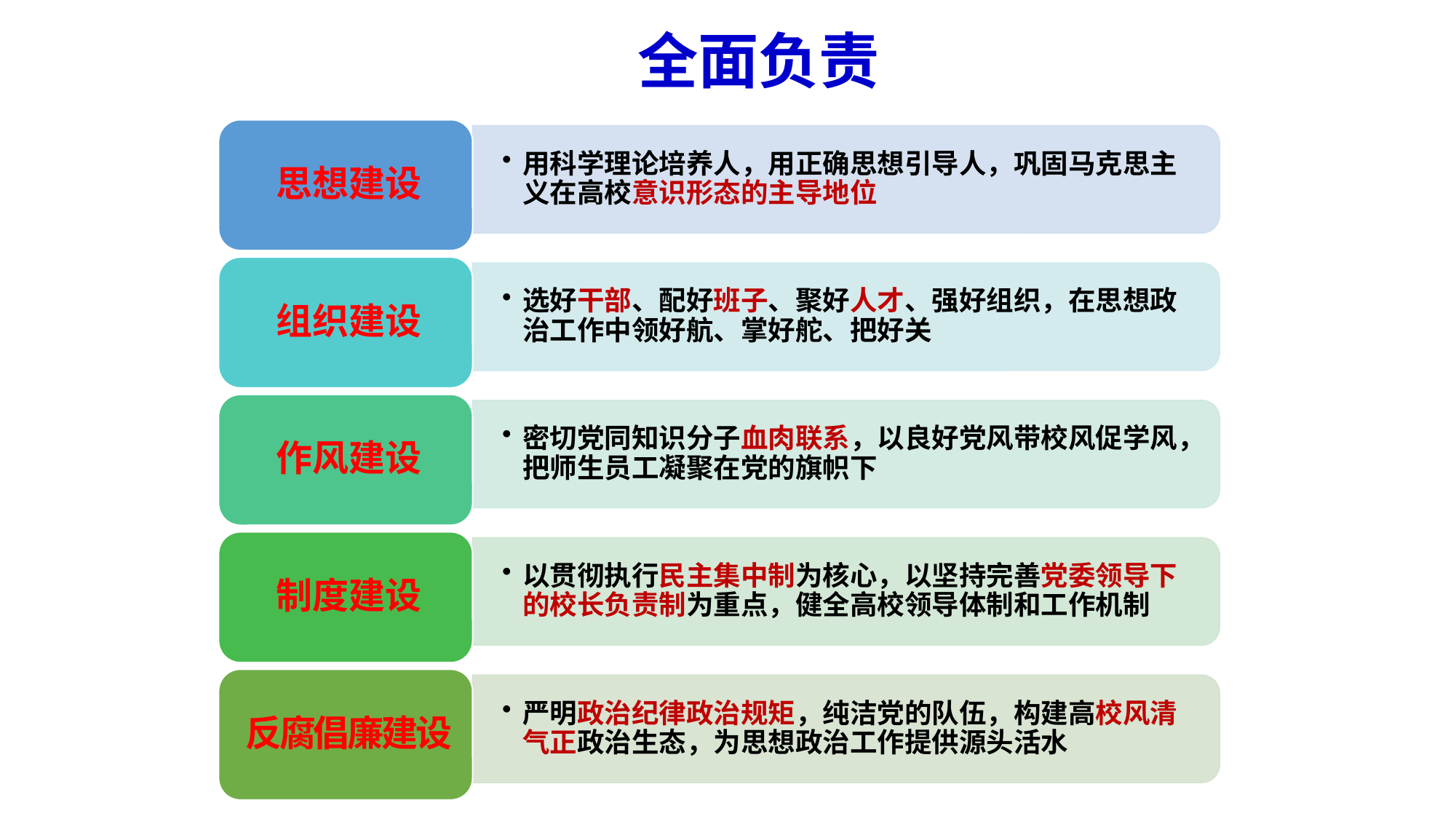

全面负责
用科学理论培养人，用正确思想引导人，巩固马克思主义在高校意识形态的主导地位
思想建设
选好干部、配好班子、聚好人才、强好组织，在思想政治工作中领好航、掌好舵、把好关
组织建设
密切党同知识分子血肉联系，以良好党风带校风促学风，把师生员工凝聚在党的旗帜下
作风建设
以贯彻执行民主集中制为核心，以坚持完善党委领导下的校长负责制为重点，健全高校领导体制和工作机制
制度建设
严明政治纪律政治规矩，纯洁党的队伍，构建高校风清气正政治生态，为思想政治工作提供源头活水
反腐倡廉建设